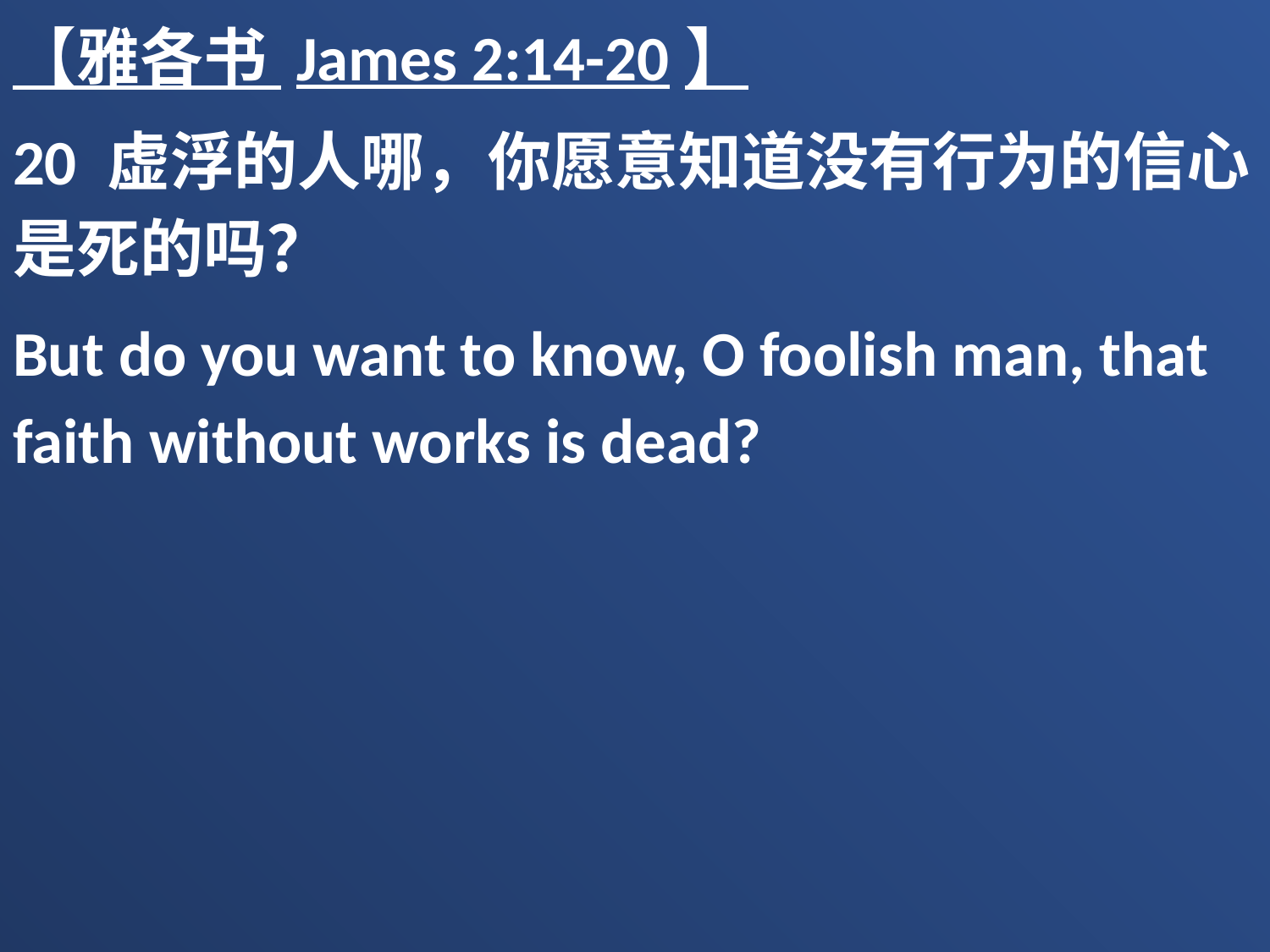

【雅各书 James 2:14-20】
20 虚浮的人哪，你愿意知道没有行为的信心是死的吗？
But do you want to know, O foolish man, that faith without works is dead?